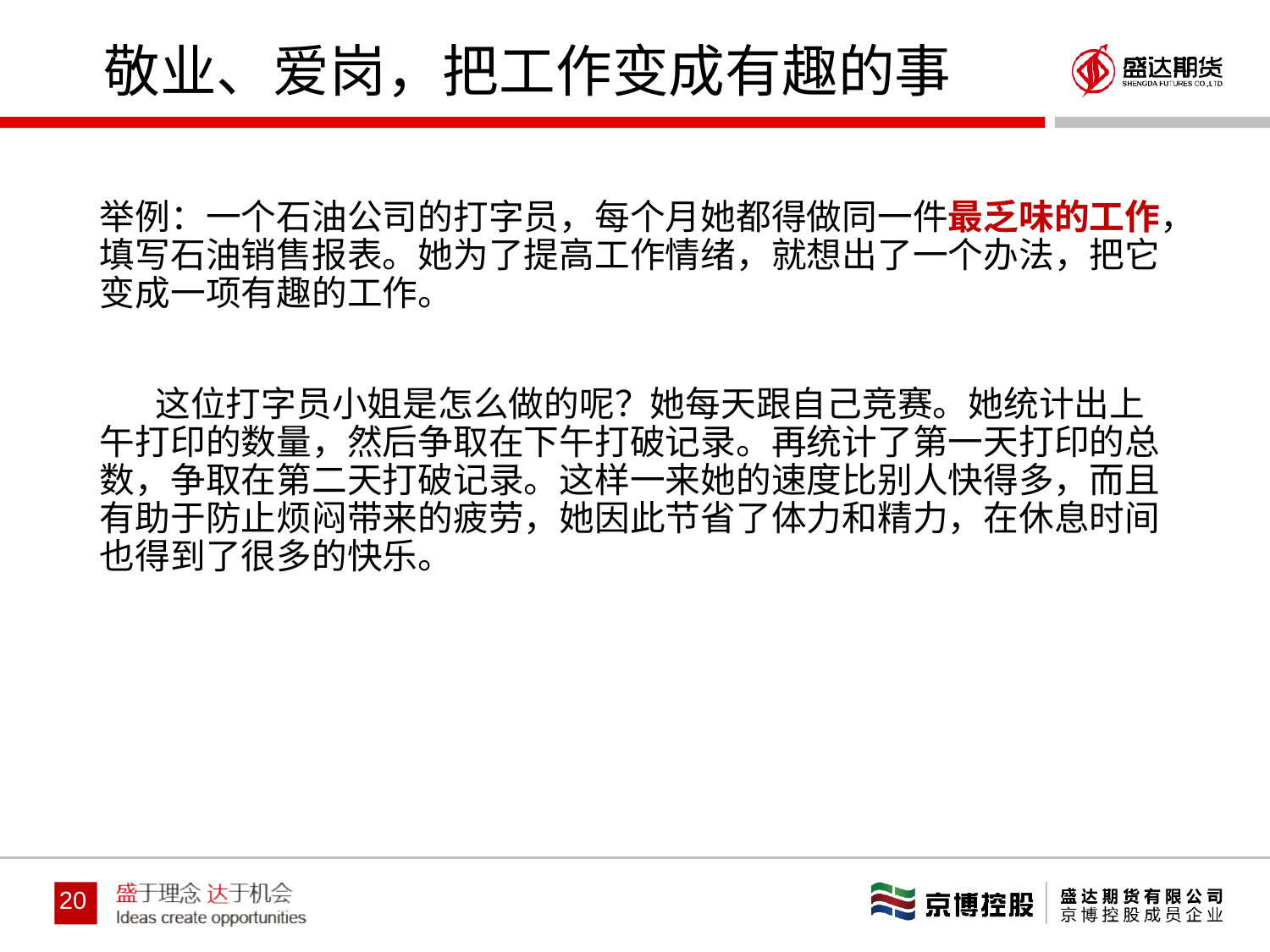

# 敬业、爱岗，把工作变成有趣的事
举例：一个石油公司的打字员，每个月她都得做同一件最乏味的工作，填写石油销售报表。她为了提高工作情绪，就想出了一个办法，把它变成一项有趣的工作。

      这位打字员小姐是怎么做的呢？她每天跟自己竞赛。她统计出上午打印的数量，然后争取在下午打破记录。再统计了第一天打印的总数，争取在第二天打破记录。这样一来她的速度比别人快得多，而且有助于防止烦闷带来的疲劳，她因此节省了体力和精力，在休息时间也得到了很多的快乐。